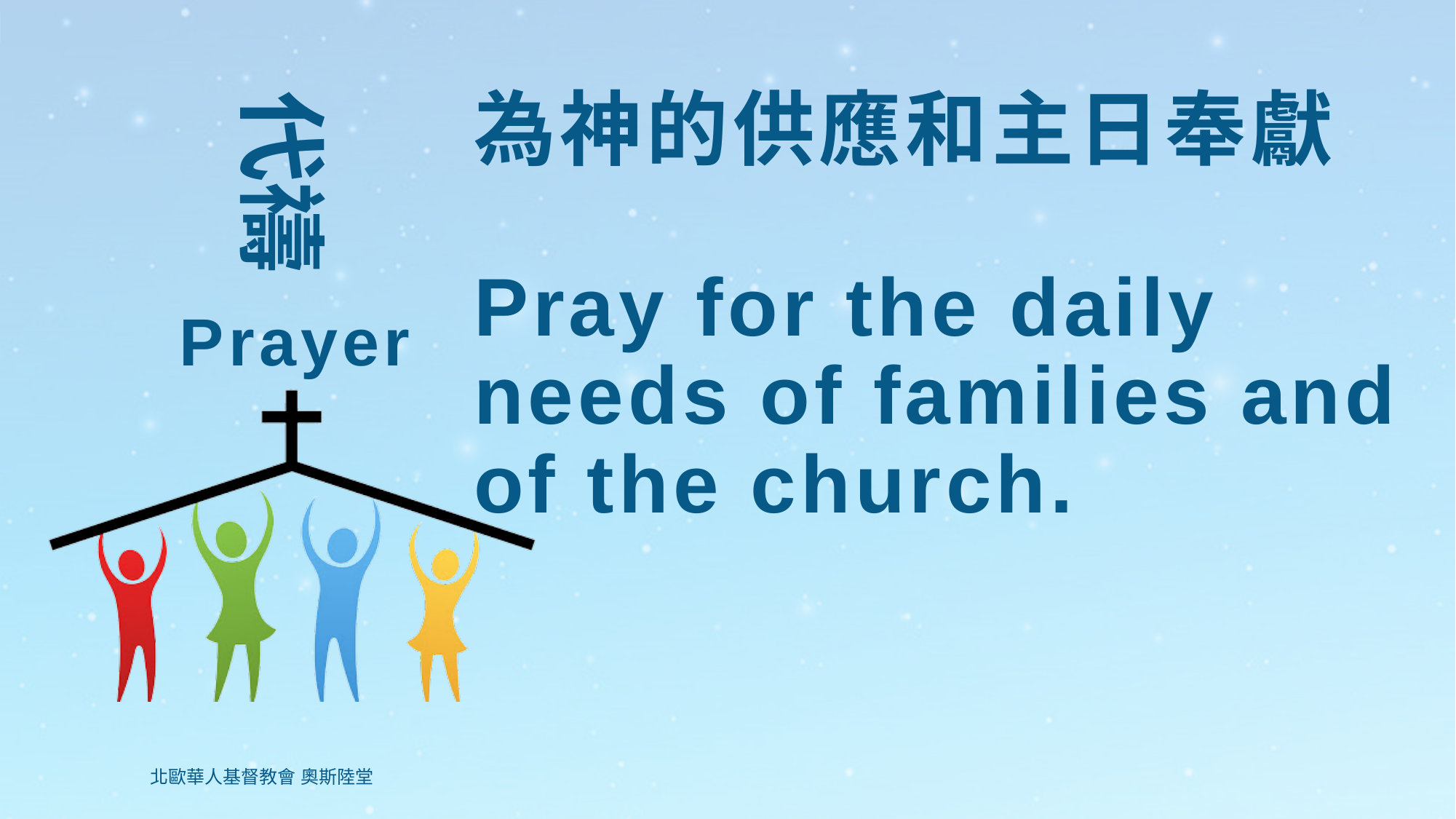

# 為神的供應和主日奉獻 Pray for the daily needs of families and of the church.
Prayer
北歐華人基督教會 奧斯陸堂